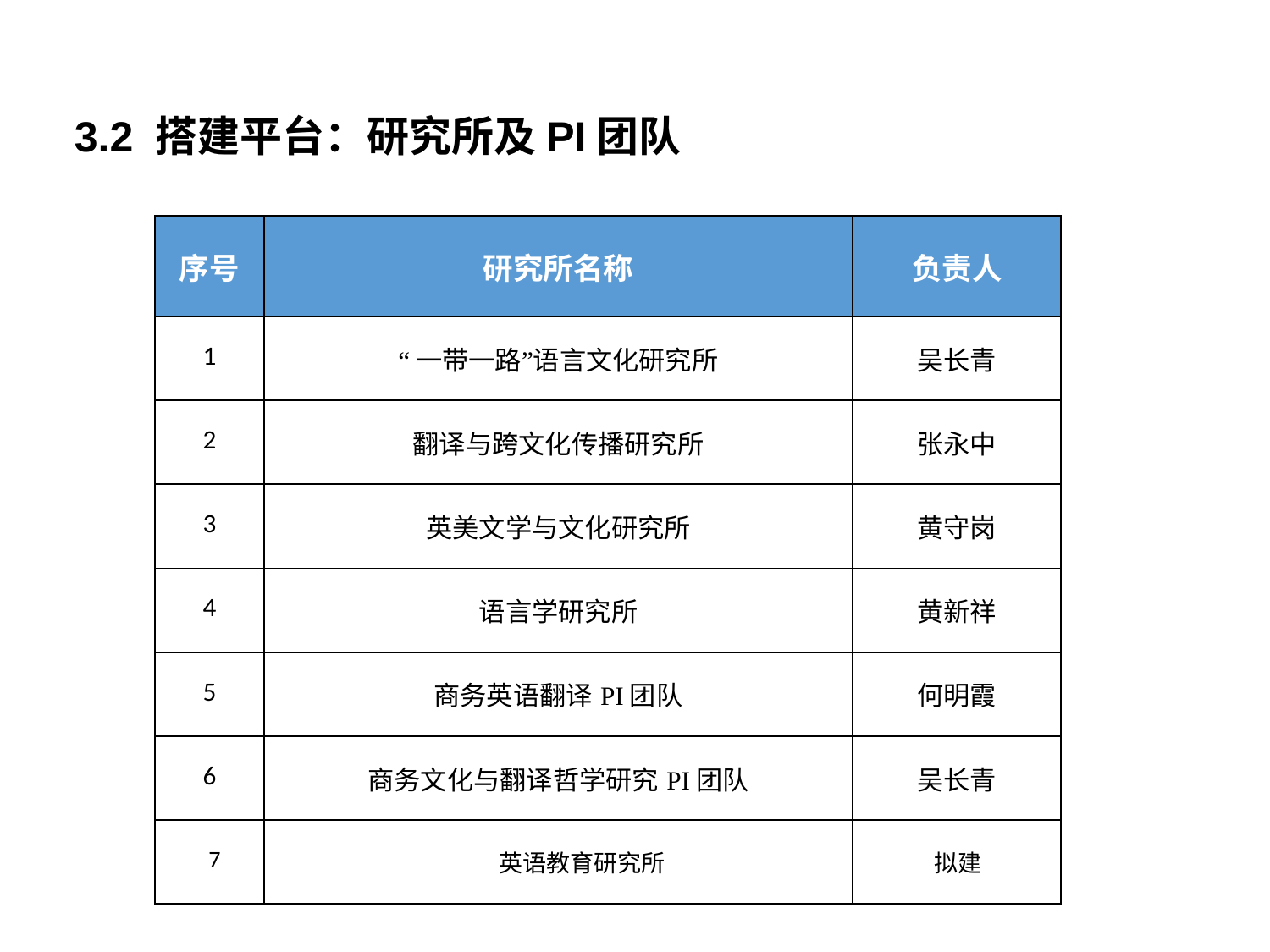

3.2 搭建平台：研究所及PI团队
| 序号 | 研究所名称 | 负责人 |
| --- | --- | --- |
| 1 | “一带一路”语言文化研究所 | 吴长青 |
| 2 | 翻译与跨文化传播研究所 | 张永中 |
| 3 | 英美文学与文化研究所 | 黄守岗 |
| 4 | 语言学研究所 | 黄新祥 |
| 5 | 商务英语翻译PI团队 | 何明霞 |
| 6 | 商务文化与翻译哲学研究PI团队 | 吴长青 |
| 7 | 英语教育研究所 | 拟建 |